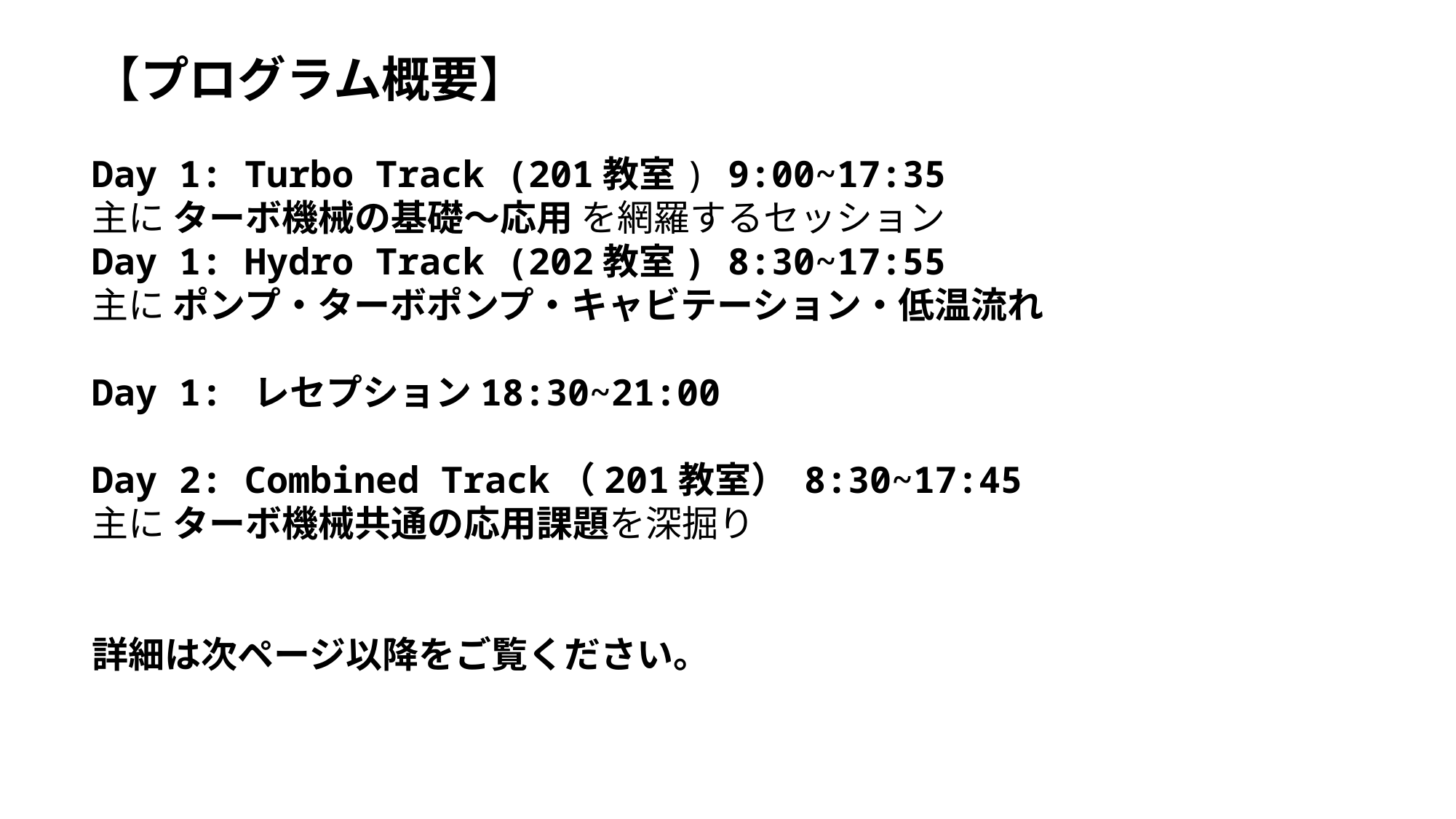

【プログラム概要】

Day 1: Turbo Track (201教室) 9:00~17:35
主に ターボ機械の基礎〜応用 を網羅するセッション
Day 1: Hydro Track (202教室) 8:30~17:55
主に ポンプ・ターボポンプ・キャビテーション・低温流れ

Day 1: レセプション18:30~21:00

Day 2: Combined Track（201教室） 8:30~17:45
主に ターボ機械共通の応用課題を深掘り

詳細は次ページ以降をご覧ください。